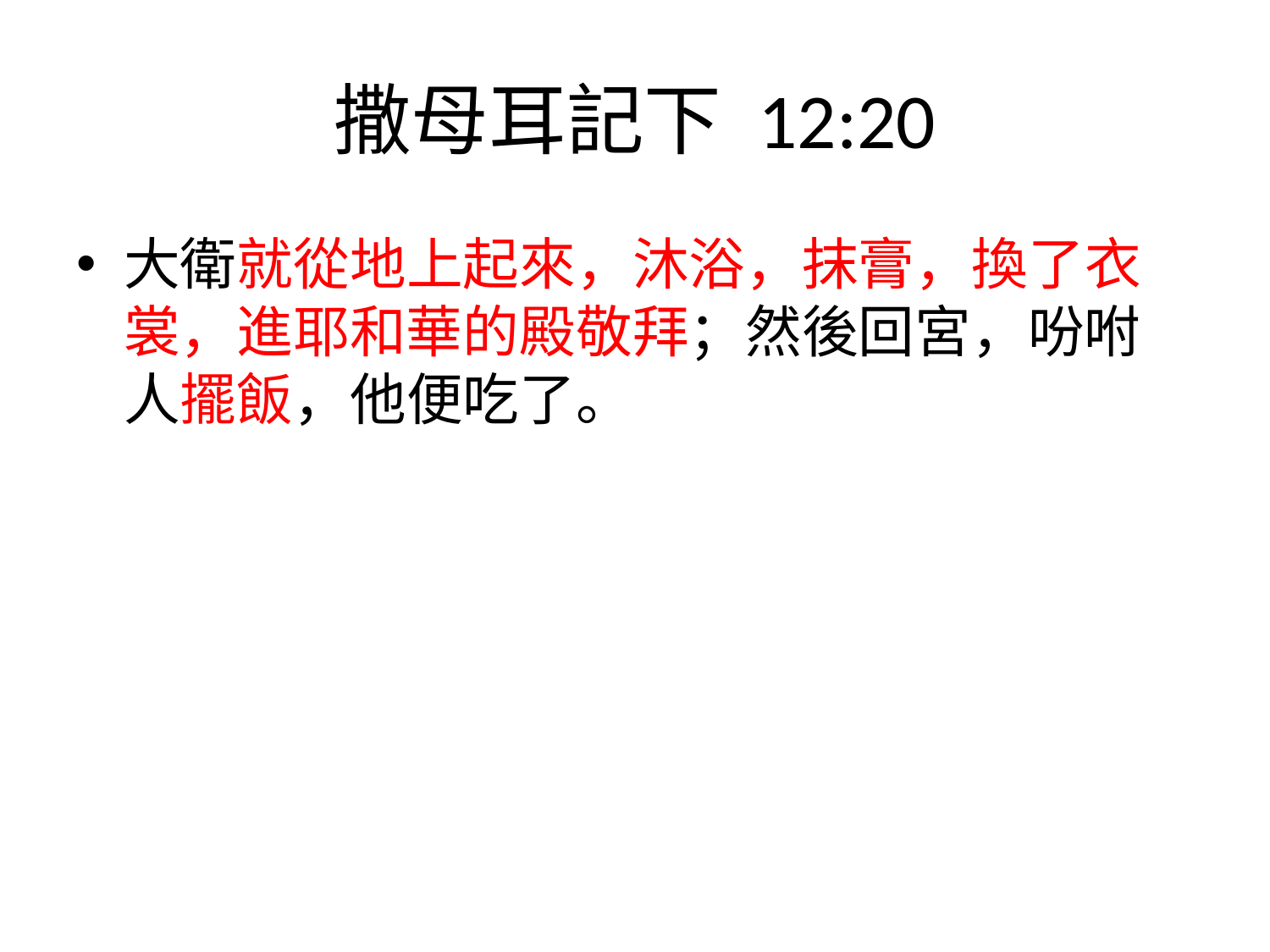

# 撒母耳記下‬ ‭12:20
大衛就從地上起來，沐浴，抹膏，換了衣裳，進耶和華的殿敬拜；然後回宮，吩咐人擺飯，他便吃了。